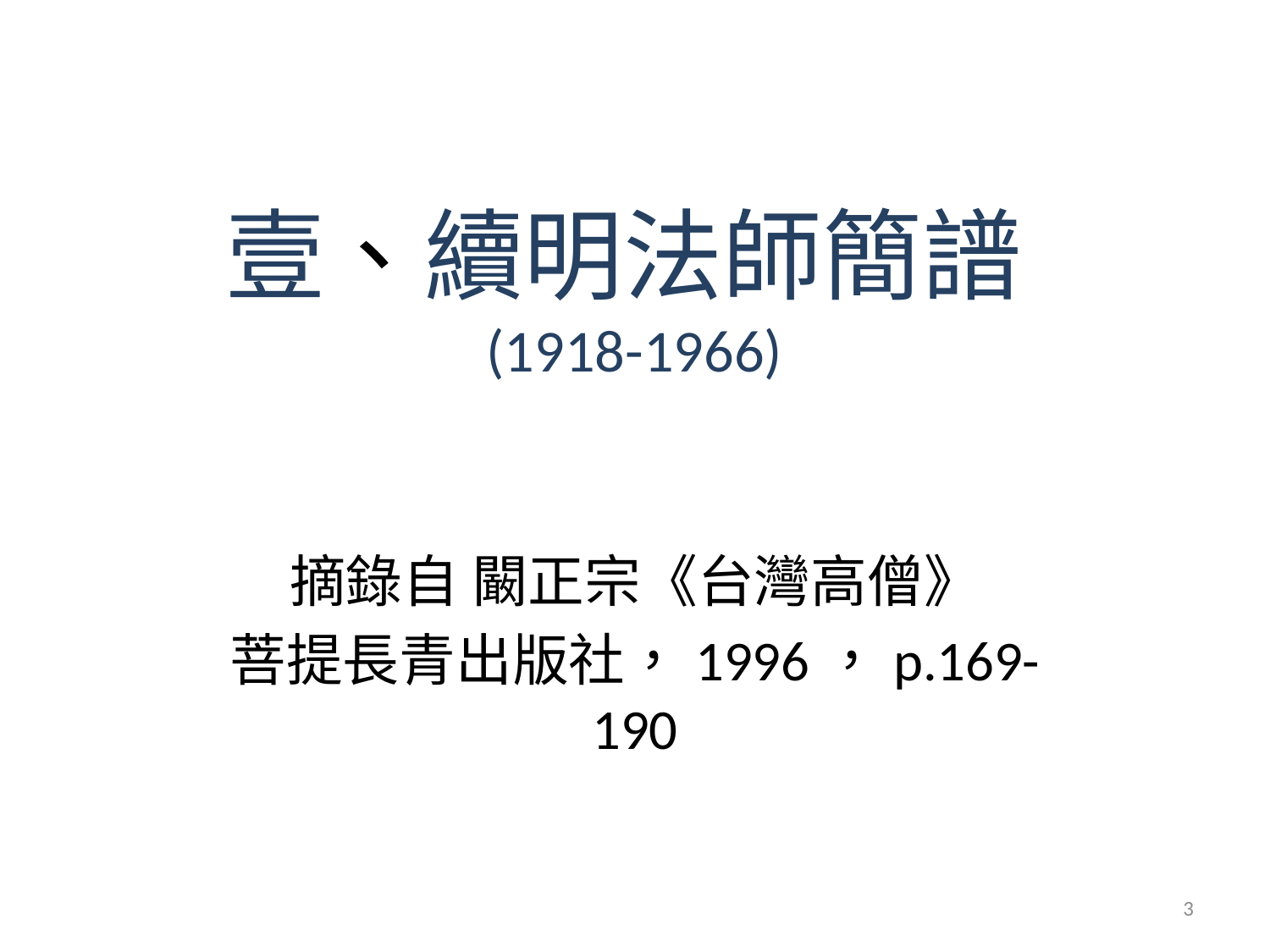

# 壹、續明法師簡譜 (1918-1966)
摘錄自 闞正宗《台灣高僧》
菩提長青出版社，1996，p.169-190
3